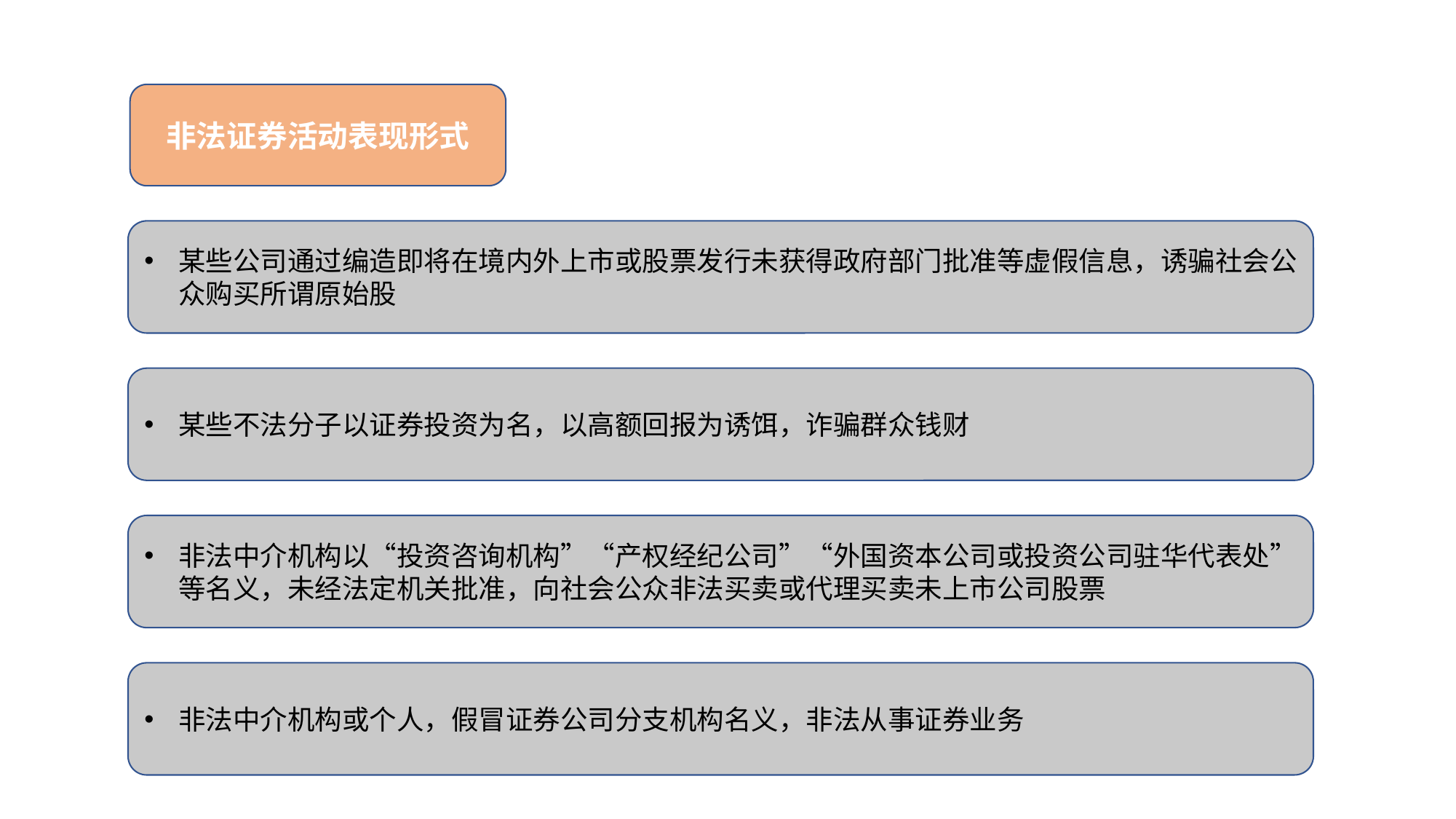

非法证券活动表现形式
某些公司通过编造即将在境内外上市或股票发行未获得政府部门批准等虚假信息，诱骗社会公众购买所谓原始股
某些不法分子以证券投资为名，以高额回报为诱饵，诈骗群众钱财
非法中介机构以“投资咨询机构”“产权经纪公司”“外国资本公司或投资公司驻华代表处”等名义，未经法定机关批准，向社会公众非法买卖或代理买卖未上市公司股票
非法中介机构或个人，假冒证券公司分支机构名义，非法从事证券业务